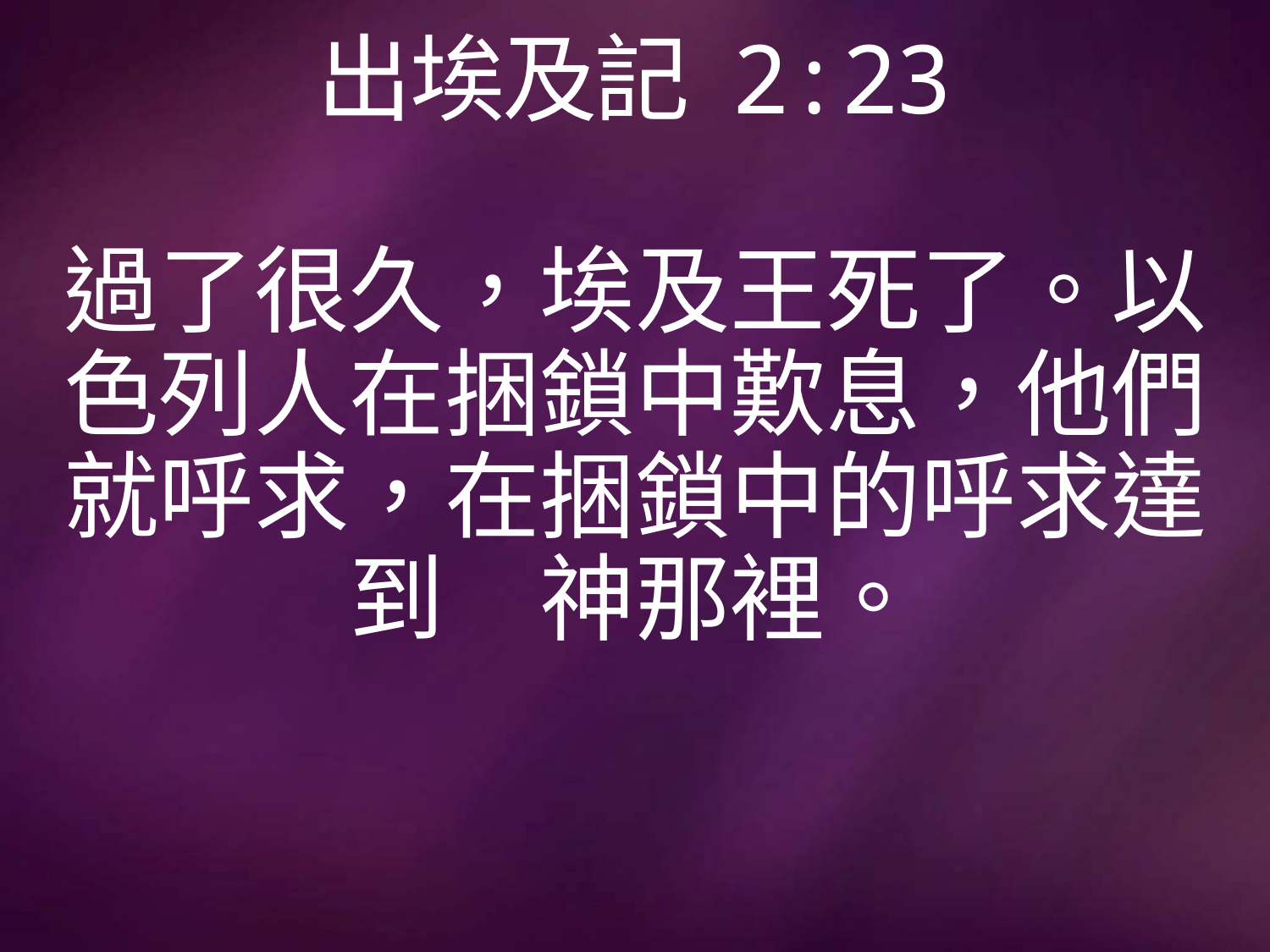

# 出埃及記 2:23
過了很久，埃及王死了。以色列人在捆鎖中歎息，他們就呼求，在捆鎖中的呼求達到　神那裡。